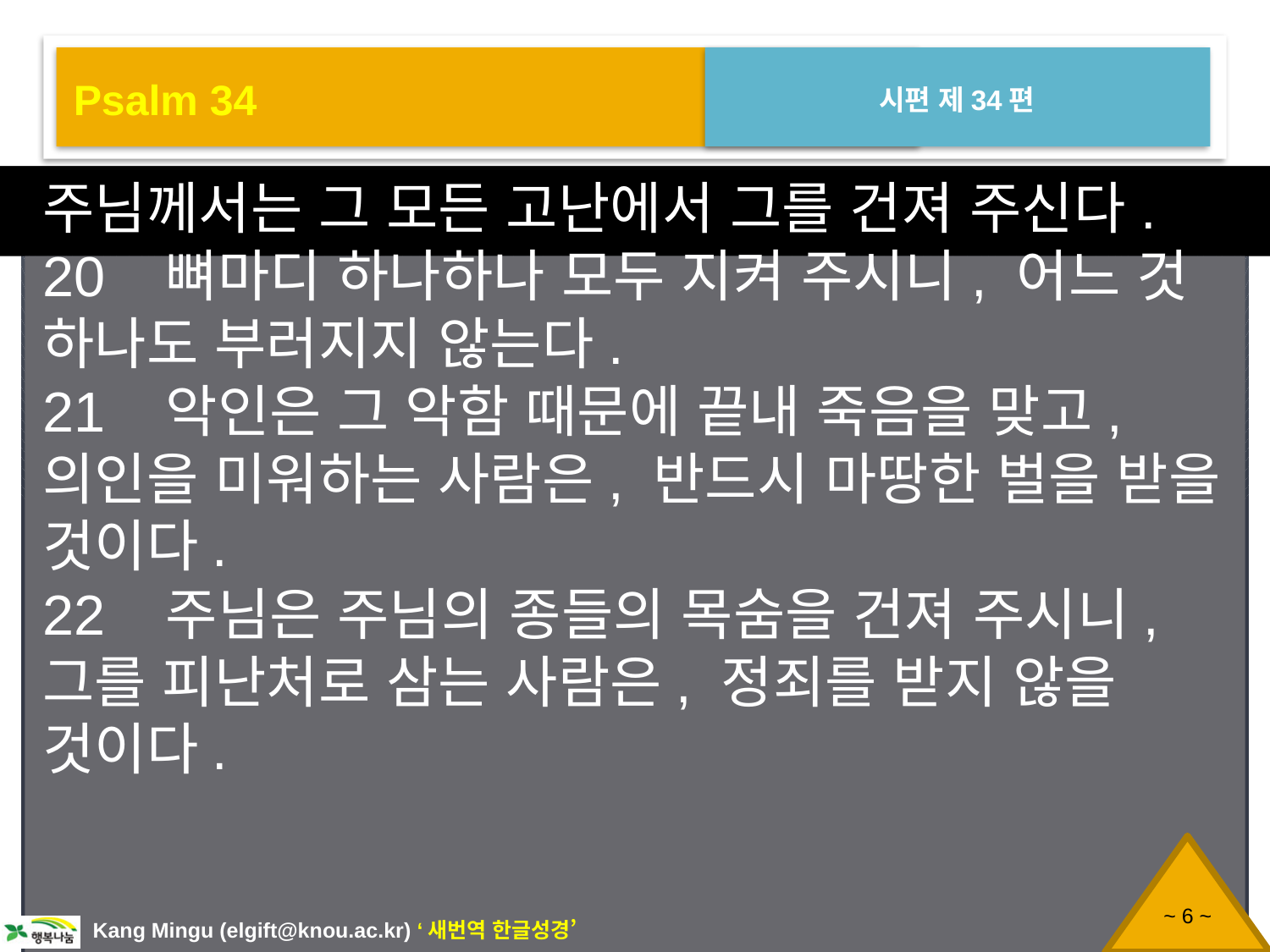

Psalm 34
시편 제34편
주님께서는 그 모든 고난에서 그를 건져 주신다.
20   뼈마디 하나하나 모두 지켜 주시니, 어느 것 하나도 부러지지 않는다.
21   악인은 그 악함 때문에 끝내 죽음을 맞고, 의인을 미워하는 사람은, 반드시 마땅한 벌을 받을 것이다.
22   주님은 주님의 종들의 목숨을 건져 주시니, 그를 피난처로 삼는 사람은, 정죄를 받지 않을 것이다.